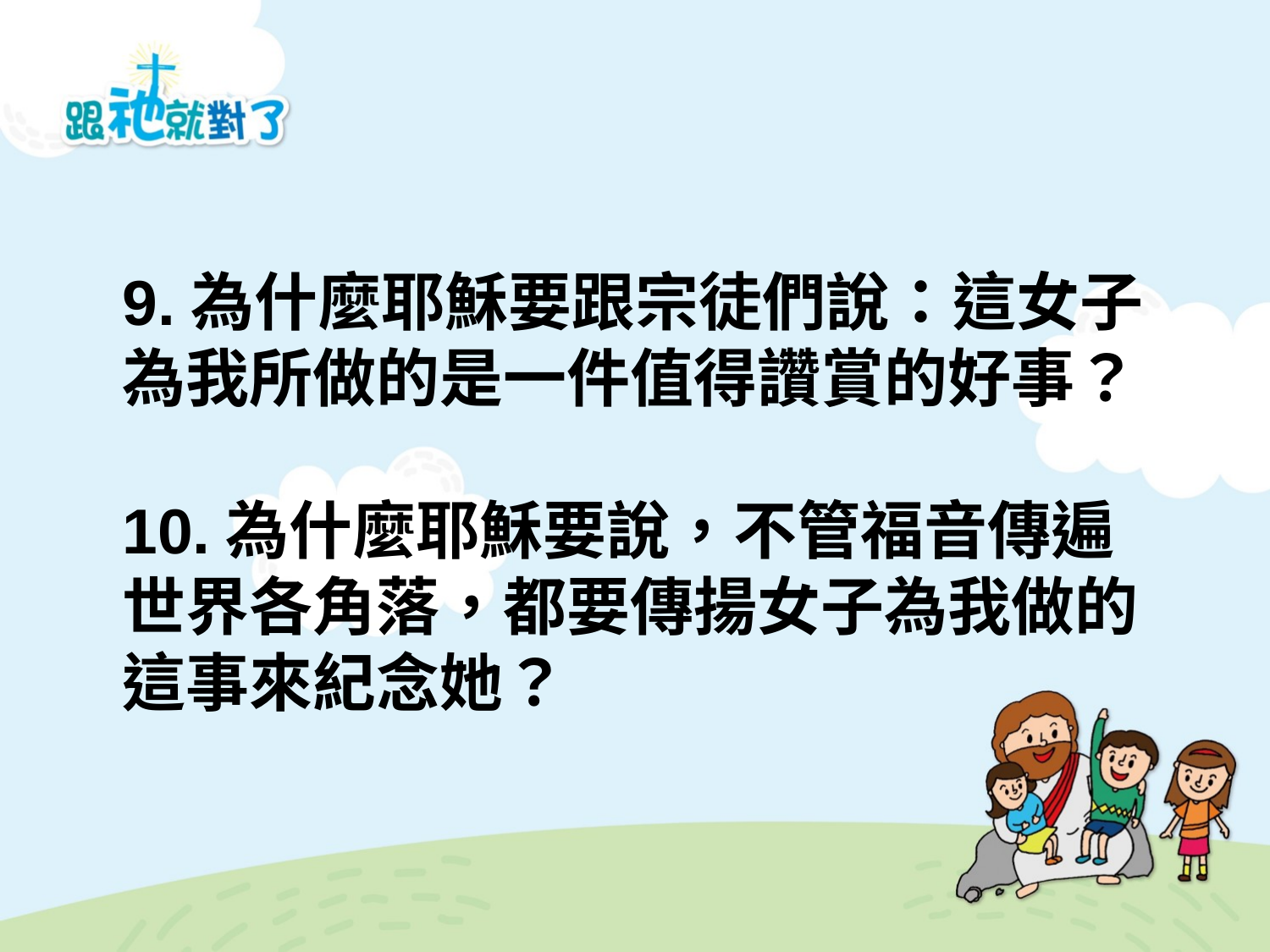

9.為什麼耶穌要跟宗徒們說：這女子為我所做的是一件值得讚賞的好事？

10.為什麼耶穌要說，不管福音傳遍世界各角落，都要傳揚女子為我做的這事來紀念她？